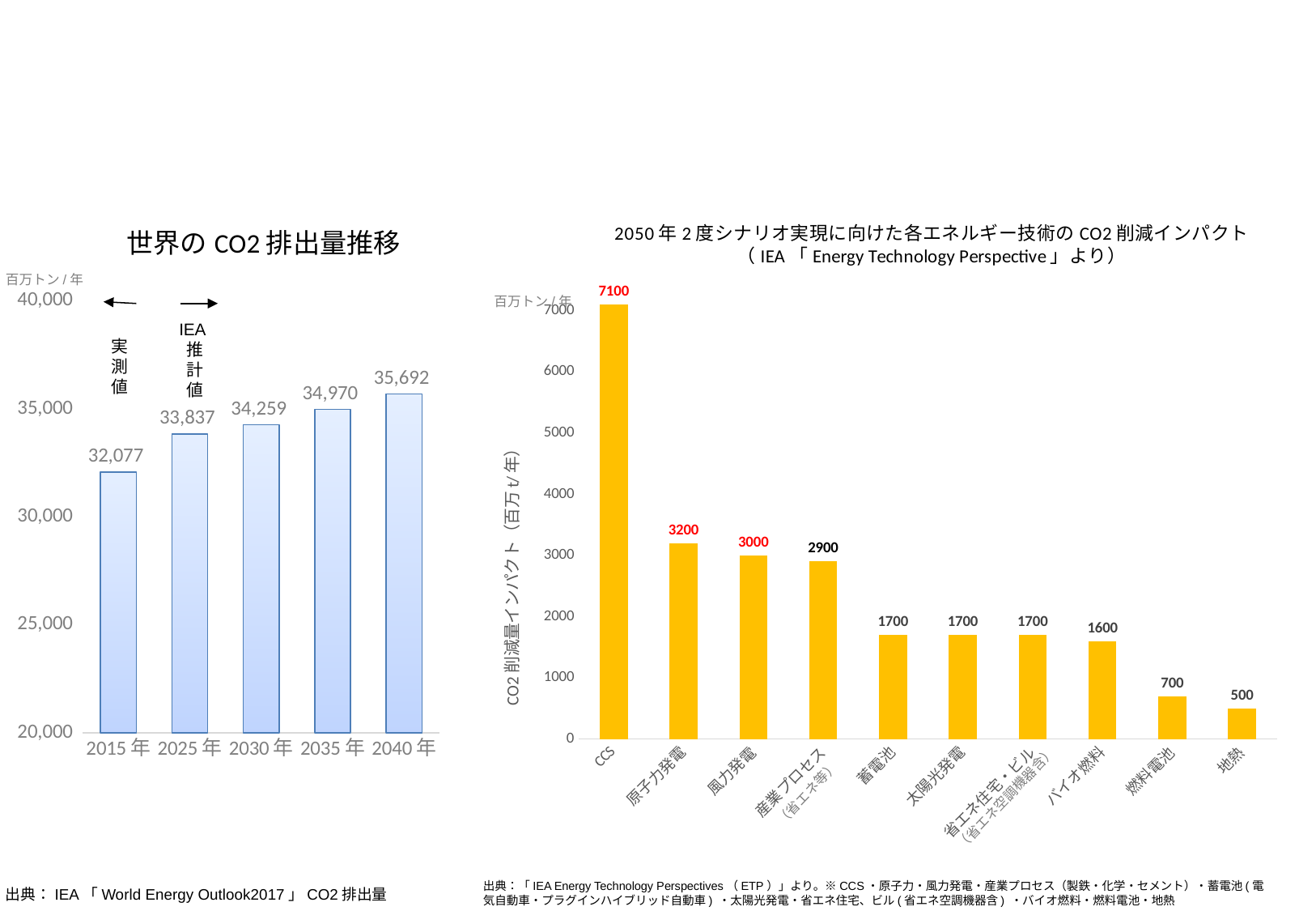

### Chart: 世界のCO2排出量推移

| Category |  |
|---|---|
| 2015年 | 32077.0 |
| 2025年 | 33837.0 |
| 2030年 | 34259.0 |
| 2035年 | 34970.0 |
| 2040年 | 35692.0 |
IEA推計値
実測値

### Chart: 2050年2度シナリオ実現に向けた各エネルギー技術のCO2削減インパクト
（IEA「Energy Technology Perspective」より）

| Category |  |
|---|---|
| CCS | 7100.0 |
| 原子力発電 | 3200.0 |
| 風力発電 | 3000.0 |
| 産業プロセス | 2900.0 |
| 蓄電池 | 1700.0 |
| 太陽光発電 | 1700.0 |
| 省エネ住宅・ビル | 1700.0 |
| バイオ燃料 | 1600.0 |
| 燃料電池 | 700.0 |
| 地熱 | 500.0 |
百万トン/年
百万トン/年
（省エネ等）
（省エネ空調機器含）
出典：「IEA Energy Technology Perspectives（ETP）」より。※CCS・原子力・風力発電・産業プロセス（製鉄・化学・セメント）・蓄電池(電気自動車・プラグインハイブリッド自動車) ・太陽光発電・省エネ住宅、ビル(省エネ空調機器含) ・バイオ燃料・燃料電池・地熱
出典：IEA「World Energy Outlook2017」CO2排出量